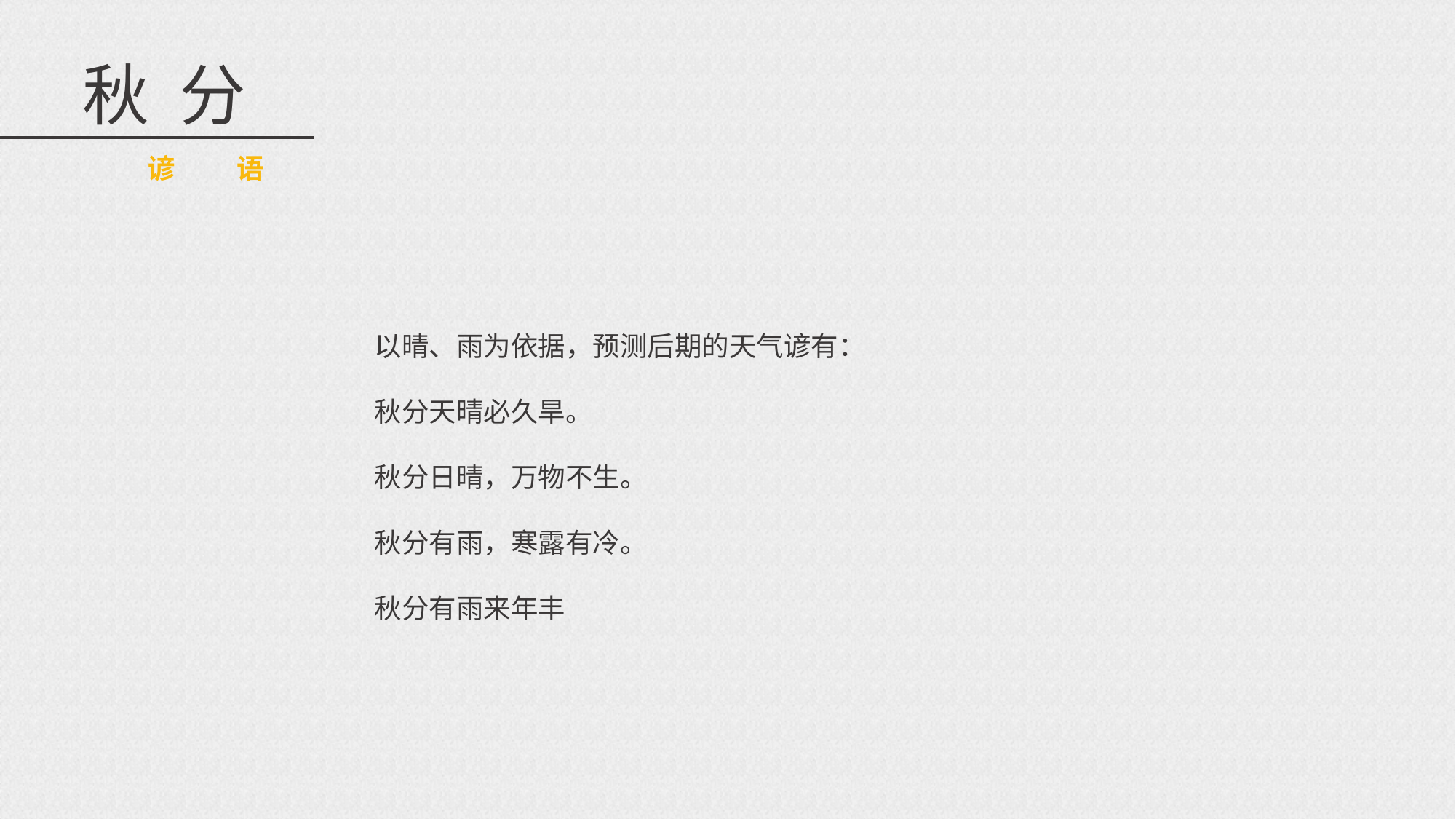

秋  分
谚          语
以晴、雨为依据，预测后期的天气谚有：
秋分天晴必久旱。
秋分日晴，万物不生。
秋分有雨，寒露有冷。
秋分有雨来年丰